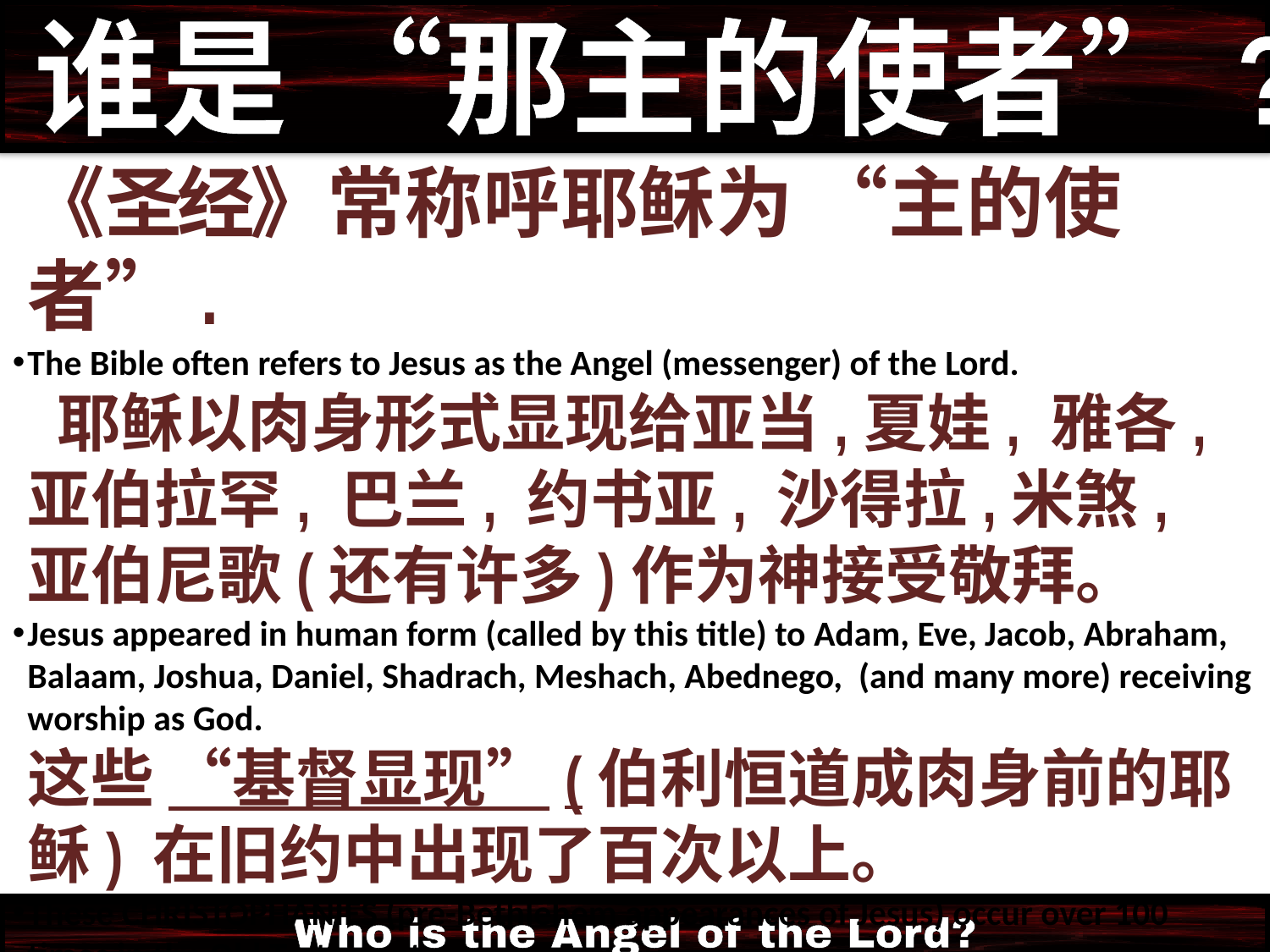

谁是 “那主的使者”?
《圣经》常称呼耶稣为 “主的使者”.
The Bible often refers to Jesus as the Angel (messenger) of the Lord.
 耶稣以肉身形式显现给亚当,夏娃, 雅各,亚伯拉罕, 巴兰, 约书亚, 沙得拉,米煞, 亚伯尼歌(还有许多)作为神接受敬拜。
Jesus appeared in human form (called by this title) to Adam, Eve, Jacob, Abraham, Balaam, Joshua, Daniel, Shadrach, Meshach, Abednego,  (and many more) receiving worship as God.
这些 “基督显现”(伯利恒道成肉身前的耶稣) 在旧约中出现了百次以上。
These CHRISTOPHANIES (pre-Bethlehem appearances of Jesus) occur over 100 times in the Old Testament.
Who is the Angel of the Lord?